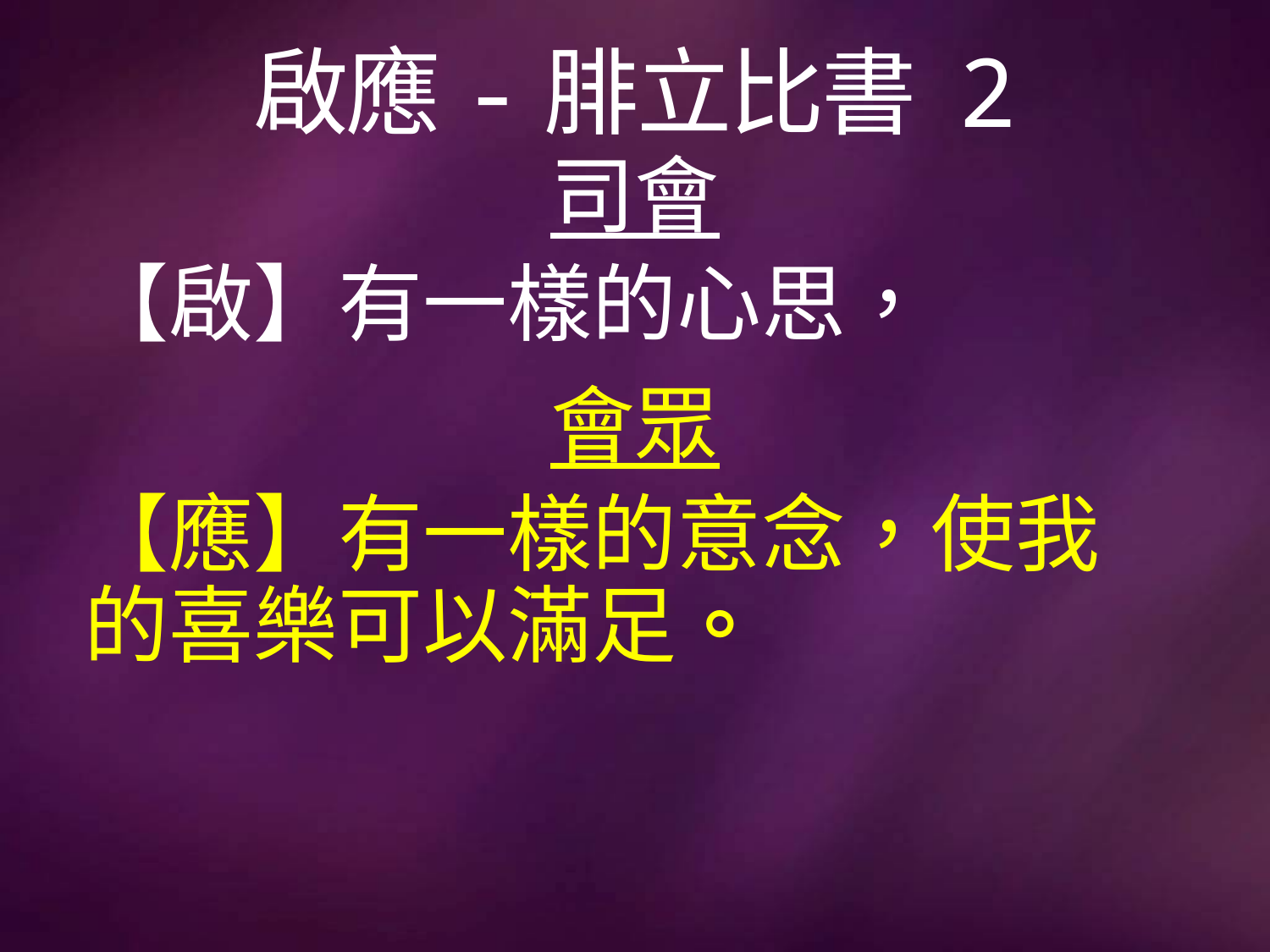

# 啟應-腓立比書 2
司會
【啟】有一樣的心思，

會眾
【應】有一樣的意念，使我的喜樂可以滿足。